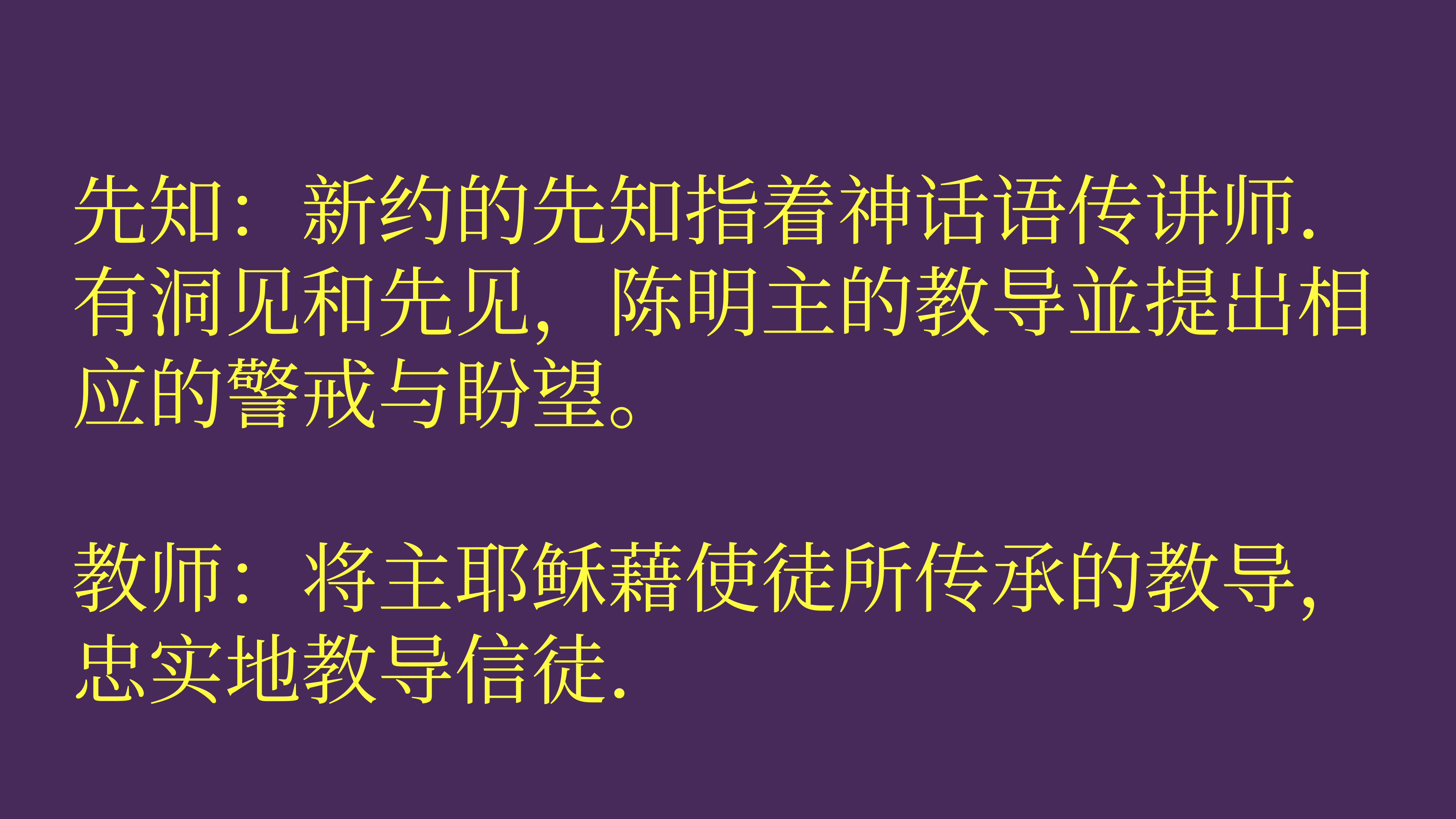

先知：新约的先知指着神话语传讲师．有洞见和先见，陈明主的教导並提出相应的警戒与盼望。

教师：将主耶稣藉使徒所传𠄘的教导，忠实地教导信徒．